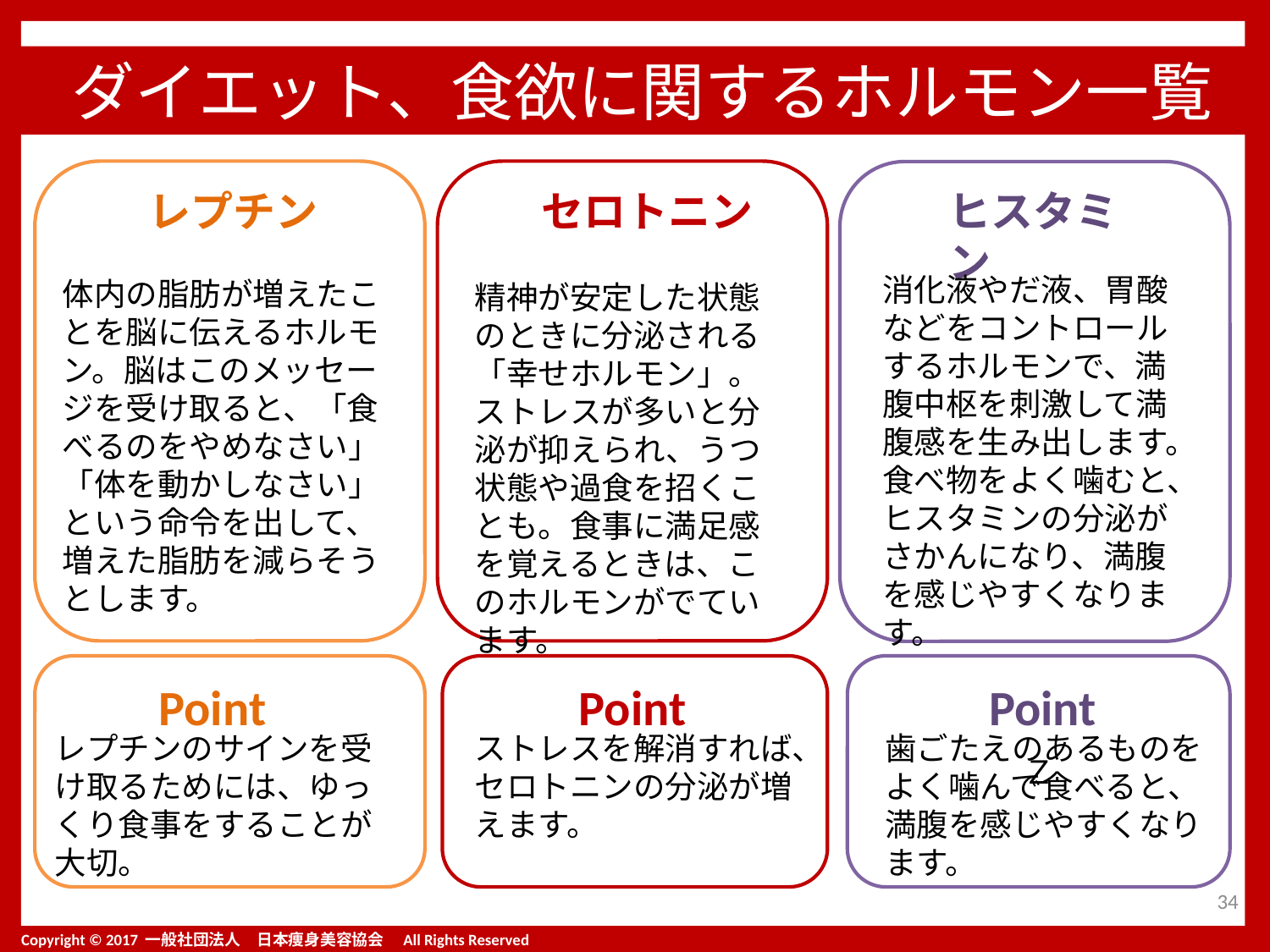

ダイエット、食欲に関するホルモン一覧

レプチン
セロトニン
ヒスタミン
消化液やだ液、胃酸などをコントロールするホルモンで、満腹中枢を刺激して満腹感を生み出します。食べ物をよく噛むと、ヒスタミンの分泌がさかんになり、満腹を感じやすくなります。
体内の脂肪が増えたことを脳に伝えるホルモン。脳はこのメッセージを受け取ると、「食べるのをやめなさい」「体を動かしなさい」という命令を出して、増えた脂肪を減らそうとします。
精神が安定した状態のときに分泌される「幸せホルモン」。ストレスが多いと分泌が抑えられ、うつ状態や過食を招くことも。食事に満足感を覚えるときは、このホルモンがでています。

Ｚ
Ｚ
Point
Point
Point
レプチンのサインを受け取るためには、ゆっくり食事をすることが大切。
ストレスを解消すれば、セロトニンの分泌が増えます。
歯ごたえのあるものをよく噛んで食べると、満腹を感じやすくなります。